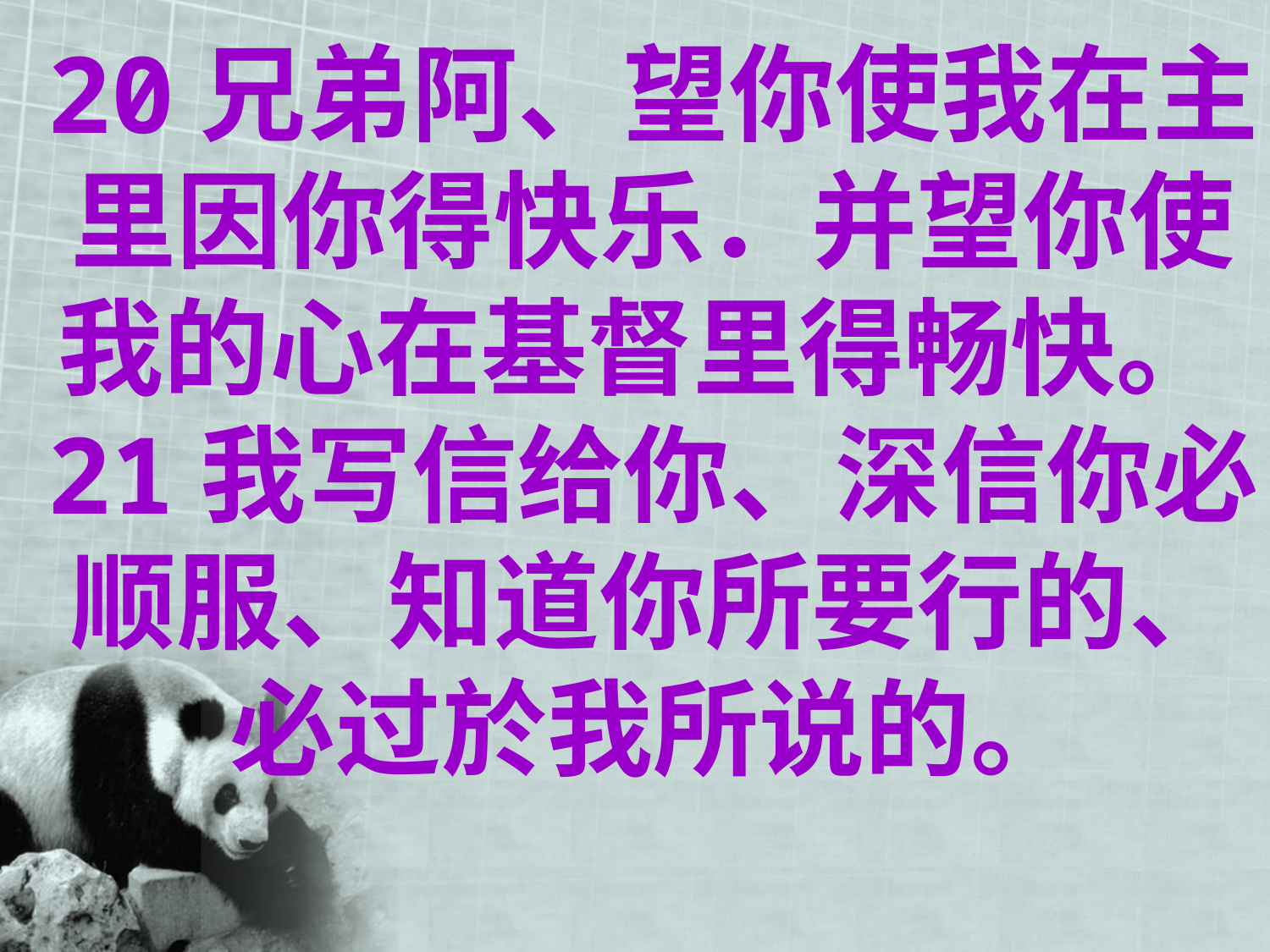

20兄弟阿、望你使我在主里因你得快乐．并望你使我的心在基督里得畅快。21我写信给你、深信你必顺服、知道你所要行的、必过於我所说的。